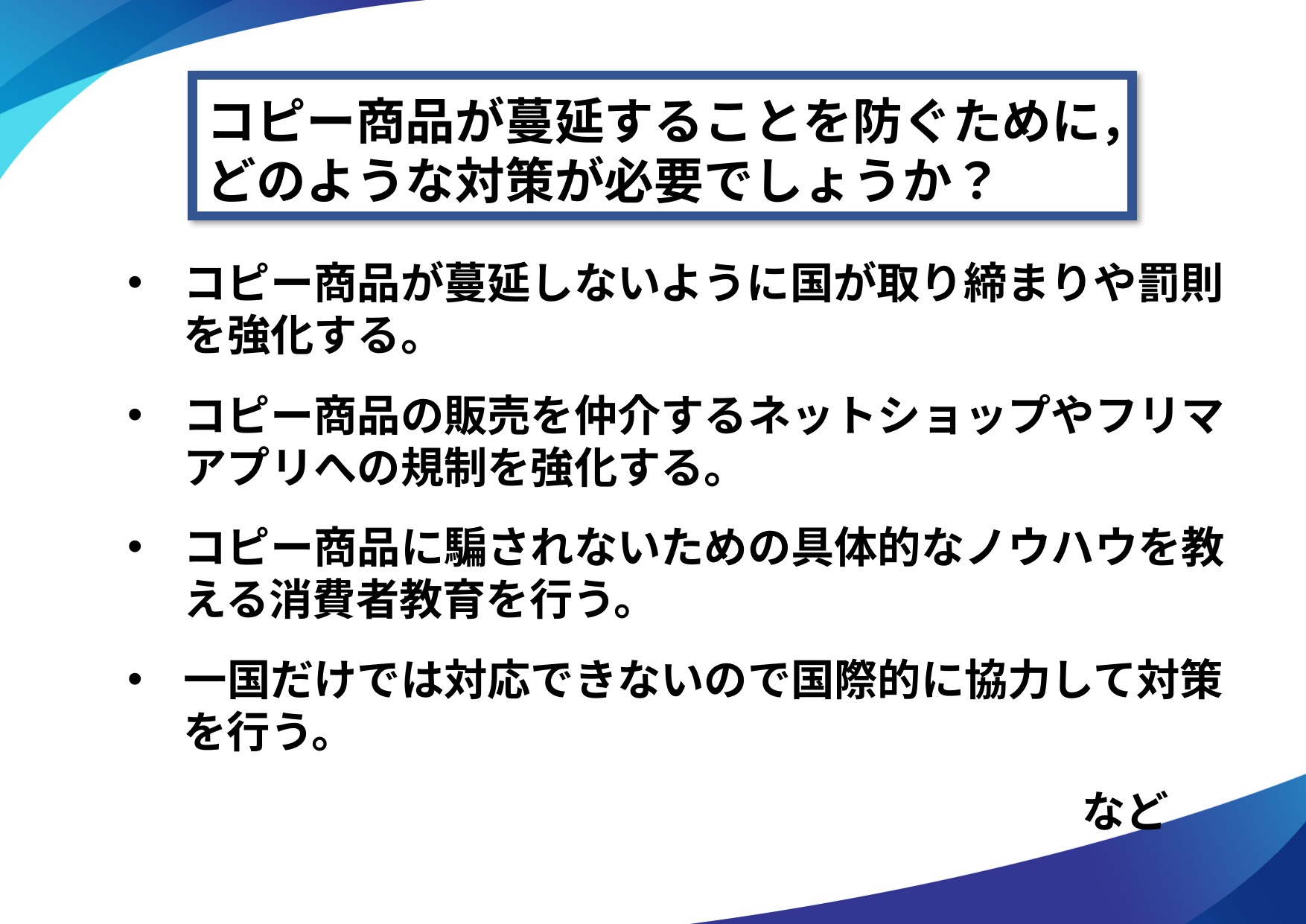

コピー商品が蔓延することを防ぐために，どのような対策が必要でしょうか？
コピー商品が蔓延しないように国が取り締まりや罰則を強化する。
コピー商品の販売を仲介するネットショップやフリマアプリへの規制を強化する。
コピー商品に騙されないための具体的なノウハウを教える消費者教育を行う。
一国だけでは対応できないので国際的に協力して対策を行う。
　　　　　　　　　　　　　　　　　　　　　　など